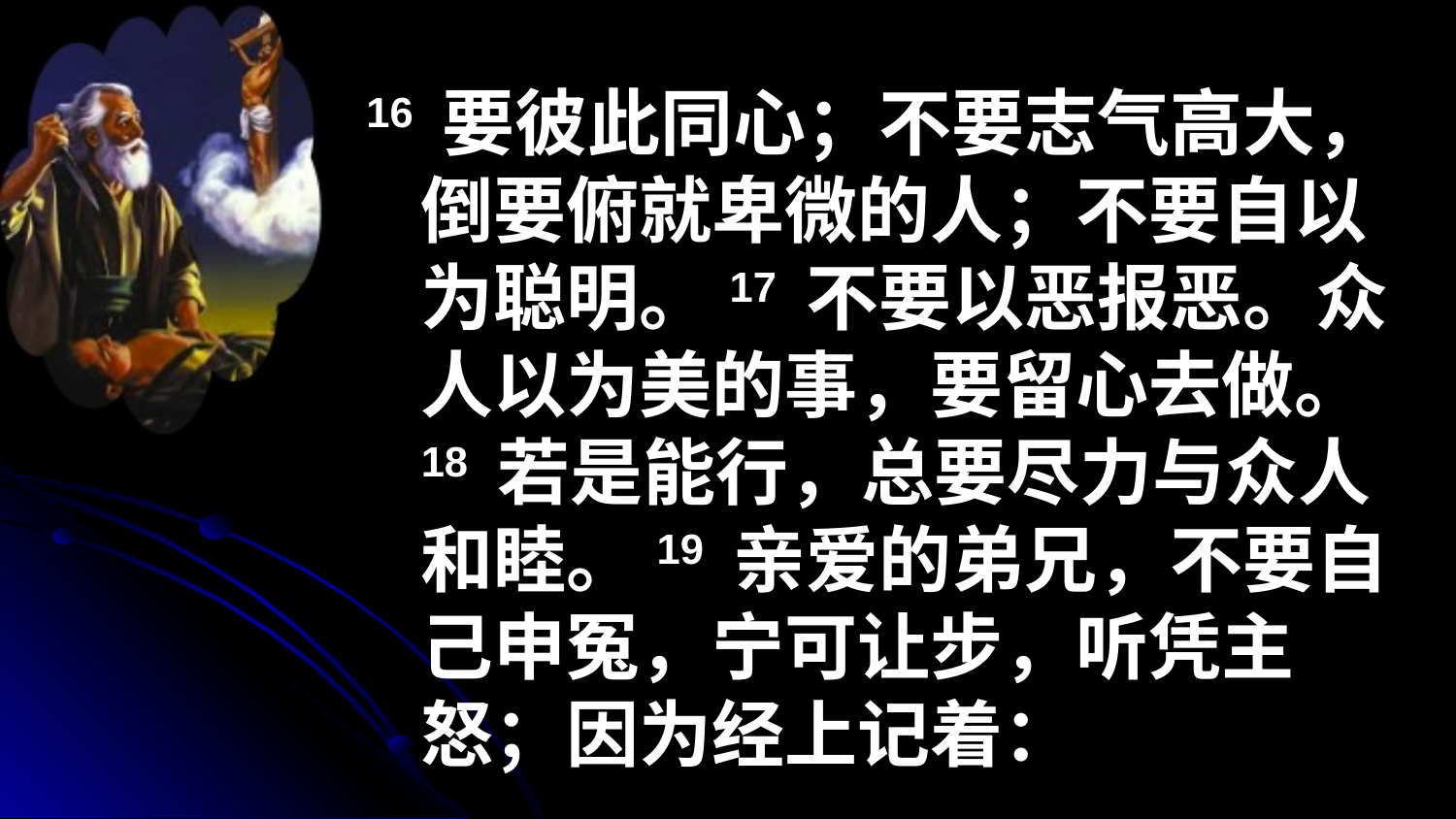

16 要彼此同心；不要志气高大，倒要俯就卑微的人；不要自以为聪明。17 不要以恶报恶。众人以为美的事，要留心去做。 18 若是能行，总要尽力与众人和睦。19 亲爱的弟兄，不要自己申冤，宁可让步，听凭主怒；因为经上记着：